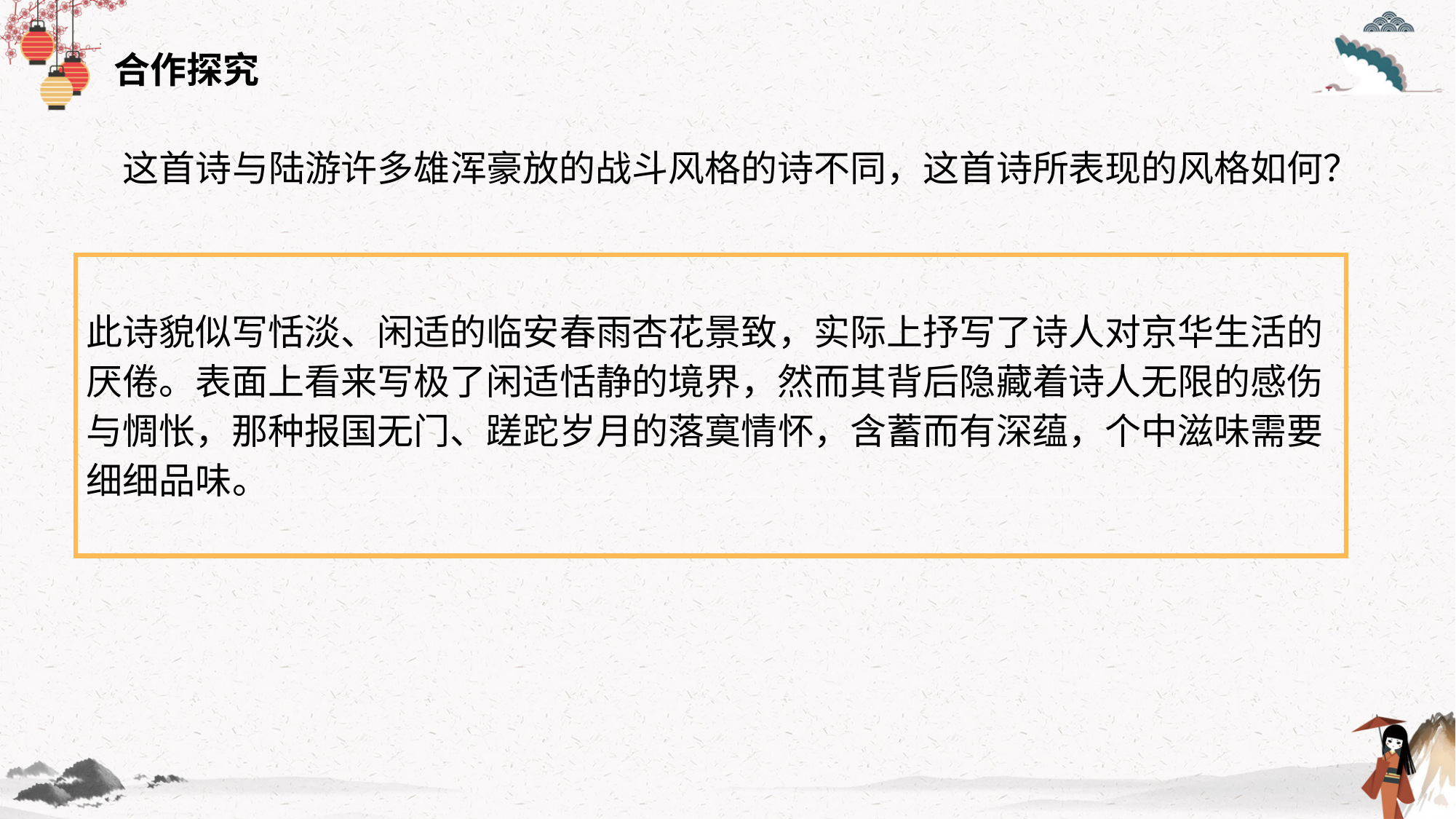

合作探究
　这首诗与陆游许多雄浑豪放的战斗风格的诗不同，这首诗所表现的风格如何？

此诗貌似写恬淡、闲适的临安春雨杏花景致，实际上抒写了诗人对京华生活的厌倦。表面上看来写极了闲适恬静的境界，然而其背后隐藏着诗人无限的感伤与惆怅，那种报国无门、蹉跎岁月的落寞情怀，含蓄而有深蕴，个中滋味需要细细品味。